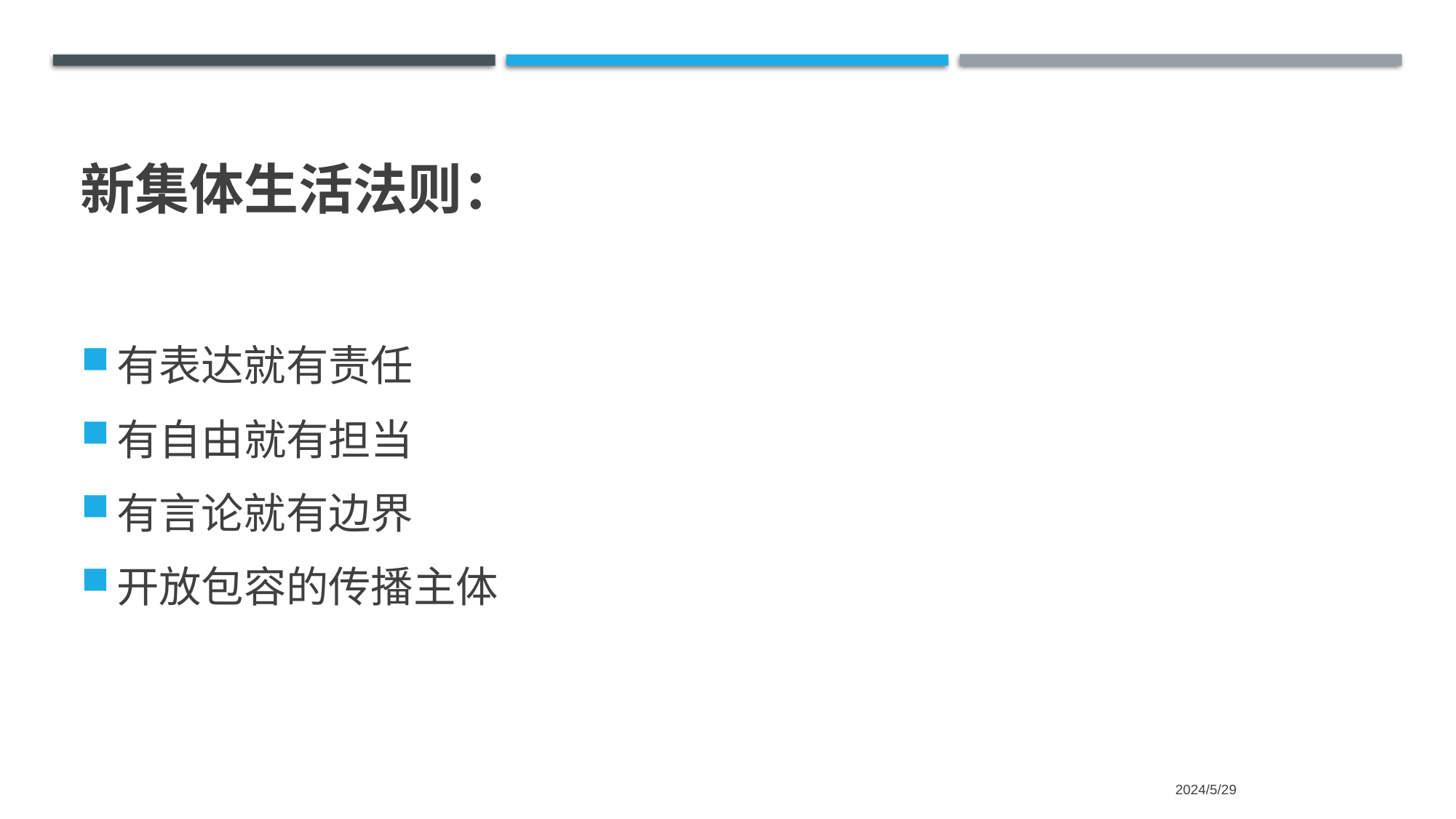

# 新集体生活法则：
有表达就有责任
有自由就有担当
有言论就有边界
开放包容的传播主体

2024/5/29